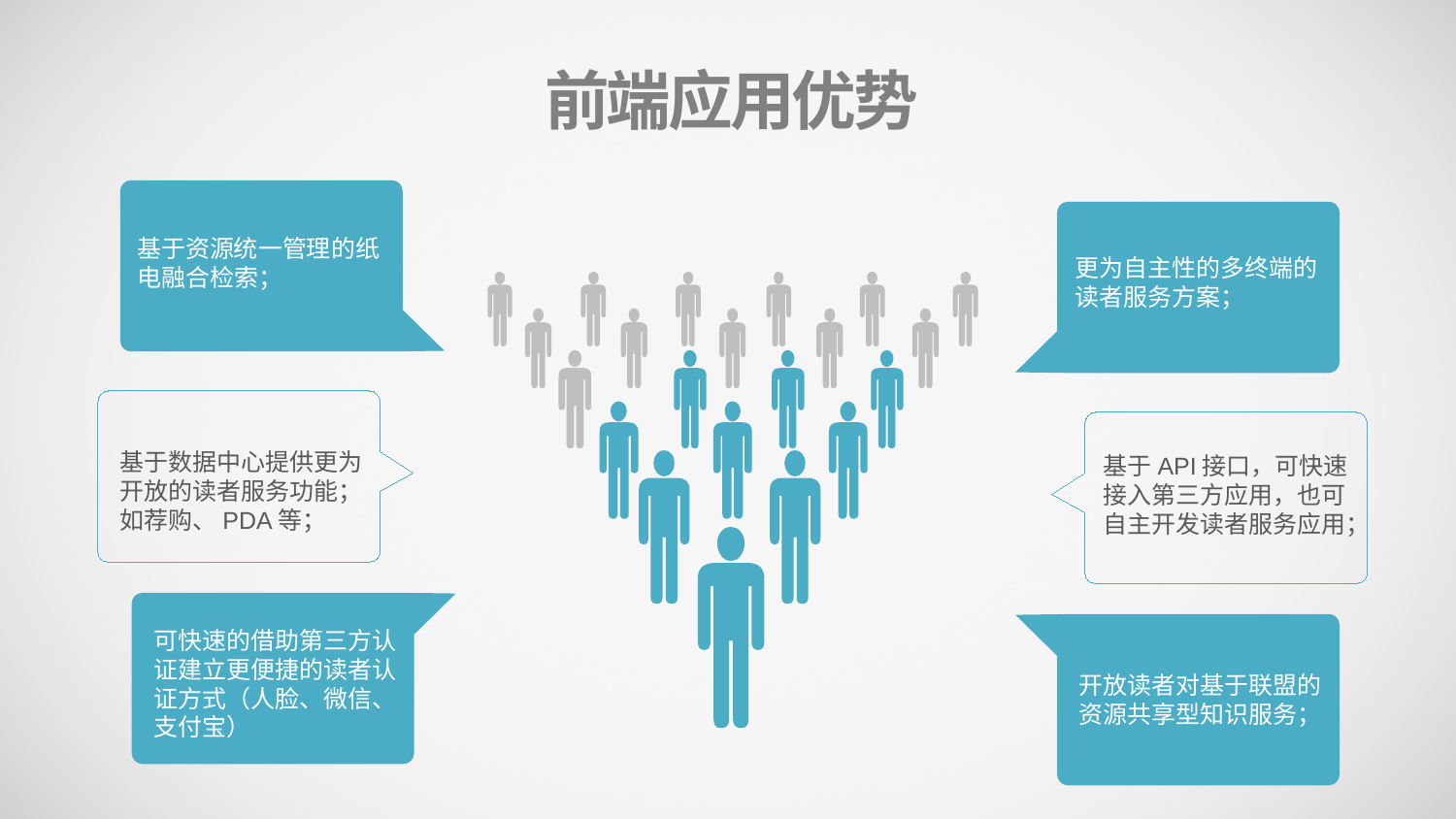

前端应用优势

基于资源统一管理的纸电融合检索；
更为自主性的多终端的读者服务方案；

基于数据中心提供更为开放的读者服务功能；如荐购、PDA等；
基于API接口，可快速接入第三方应用，也可自主开发读者服务应用；

可快速的借助第三方认证建立更便捷的读者认证方式（人脸、微信、支付宝）
开放读者对基于联盟的资源共享型知识服务；